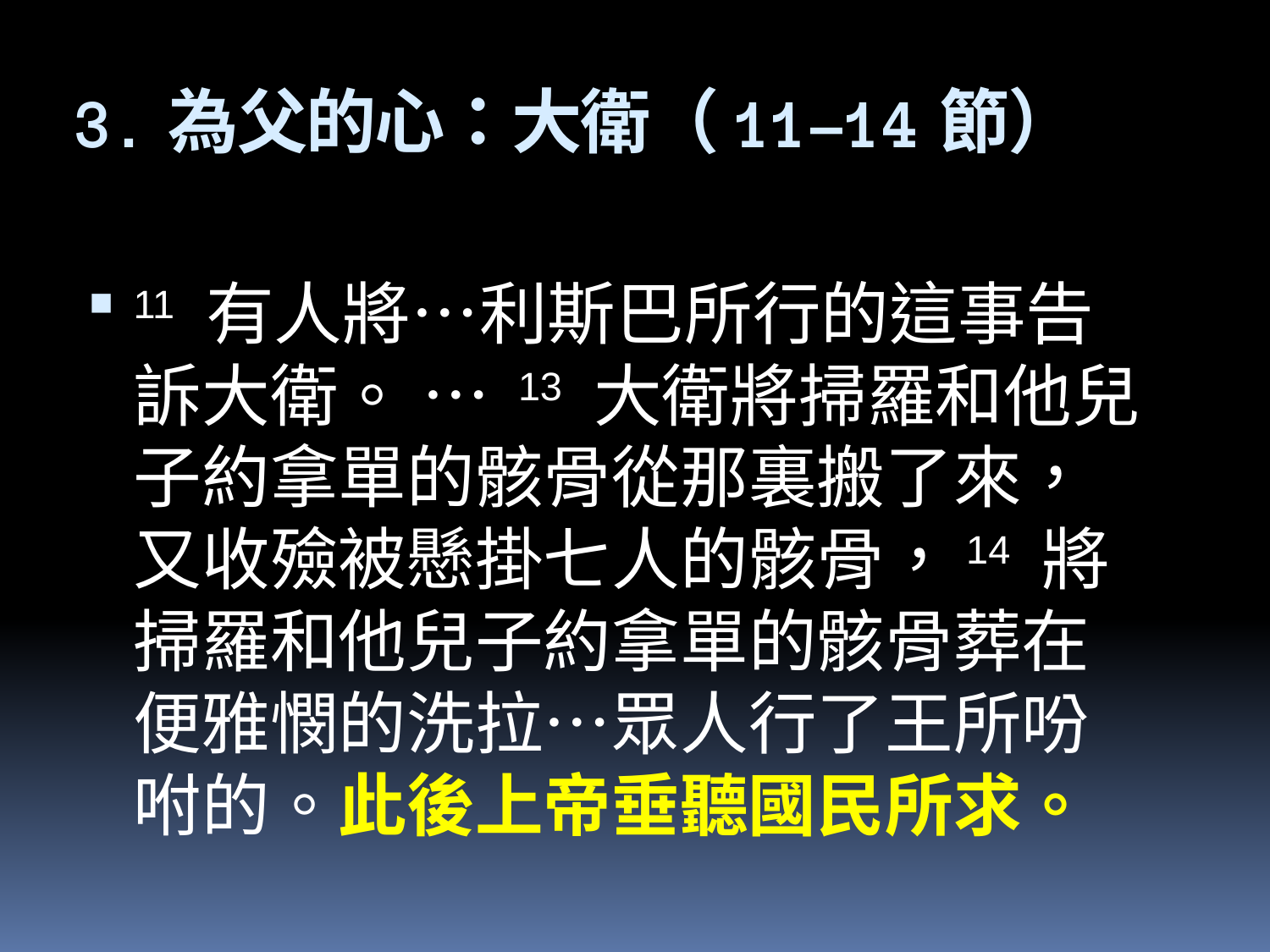

# 3.為父的心：大衛（11-14節）
11 有人將…利斯巴所行的這事告訴大衛。 … 13 大衛將掃羅和他兒子約拿單的骸骨從那裏搬了來，又收殮被懸掛七人的骸骨，14 將掃羅和他兒子約拿單的骸骨葬在便雅憫的洗拉…眾人行了王所吩咐的。此後上帝垂聽國民所求。